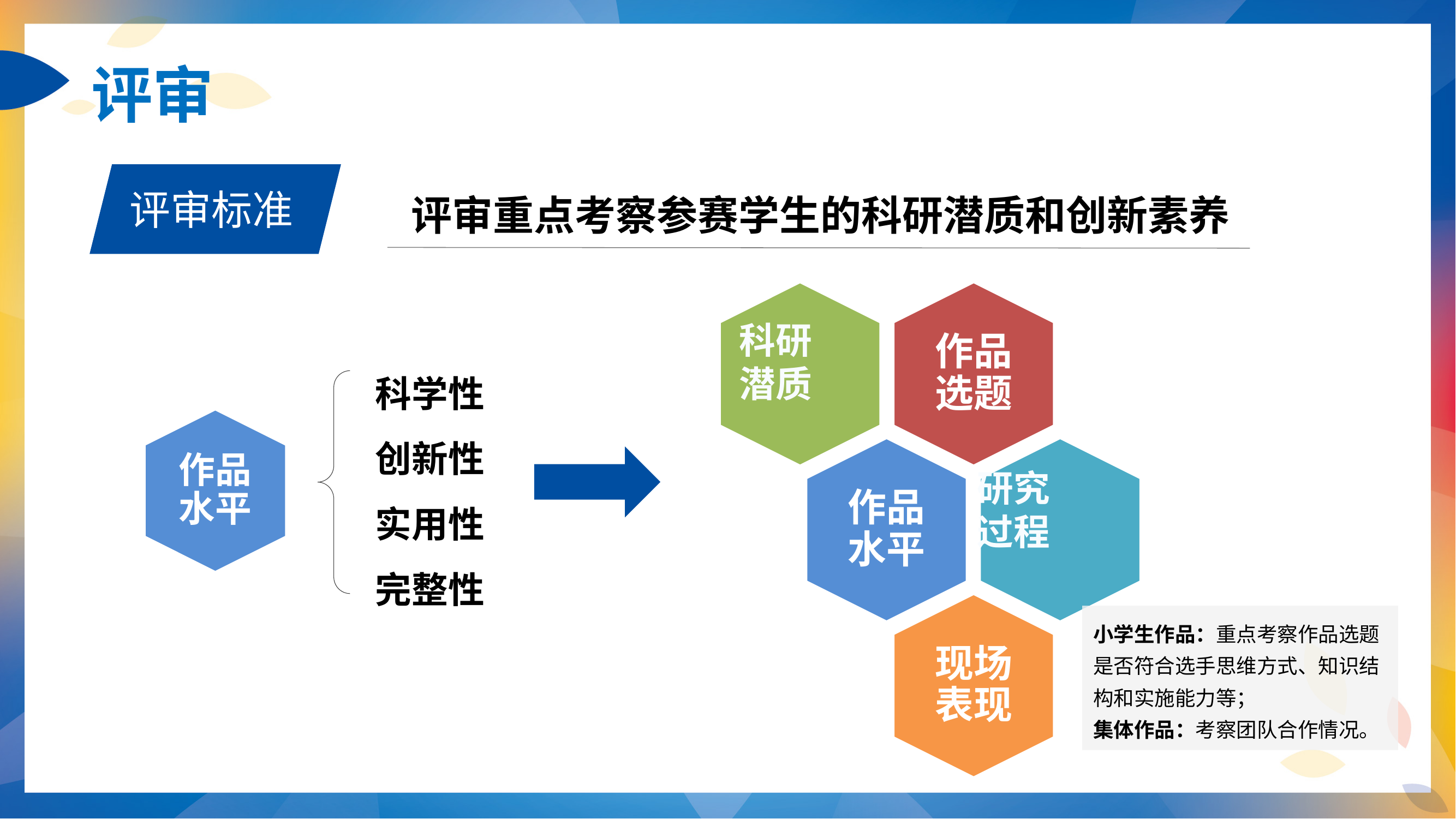

评审

评审重点考察参赛学生的科研潜质和创新素养
评审标准
作品选题

作品水平

现场表现

科研潜质
研究过程
科学性
创新性
实用性
完整性

作品水平

小学生作品：重点考察作品选题是否符合选手思维方式、知识结构和实施能力等；
集体作品：考察团队合作情况。